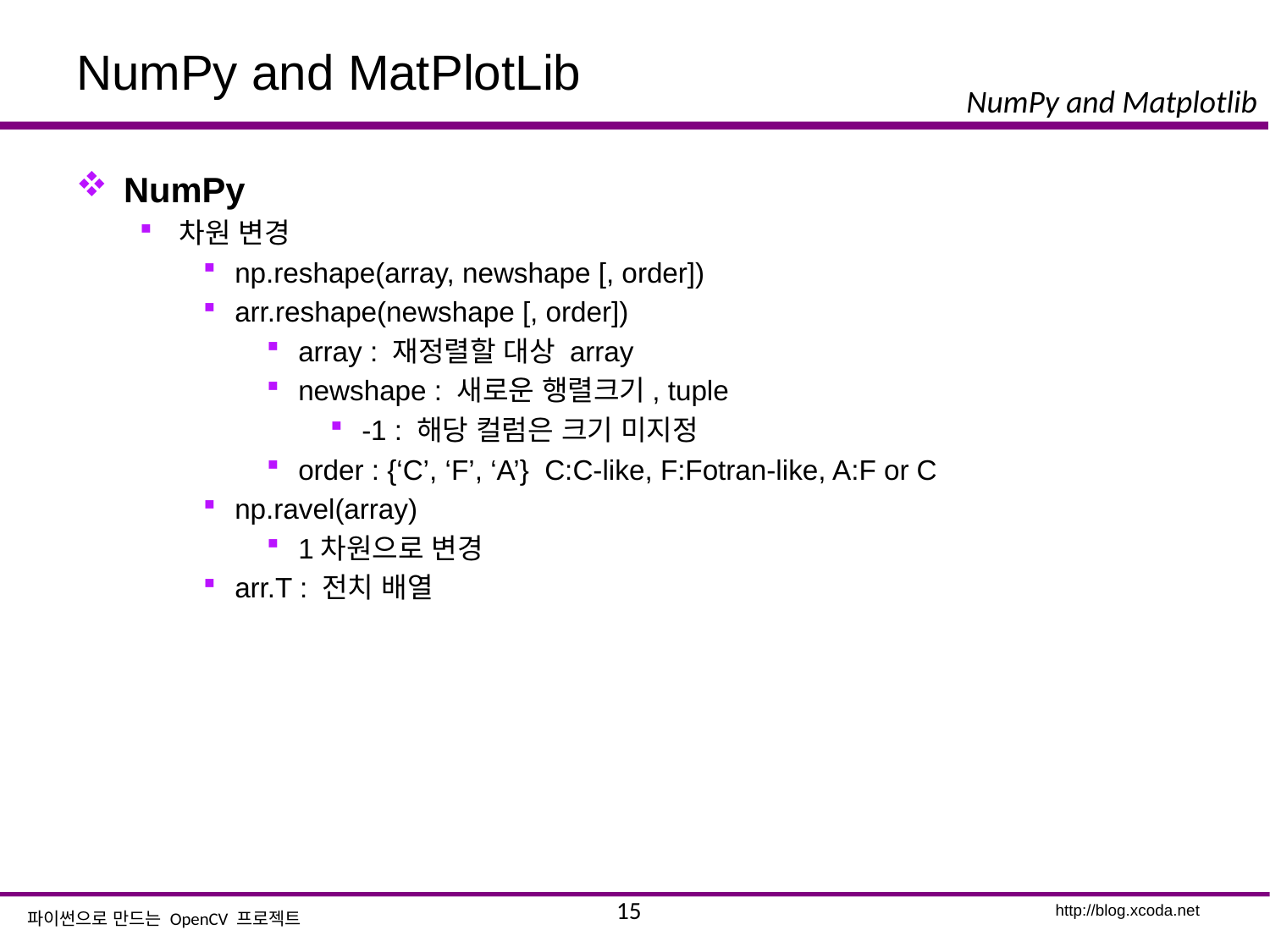

# NumPy and MatPlotLib
NumPy
차원 변경
np.reshape(array, newshape [, order])
arr.reshape(newshape [, order])
array : 재정렬할 대상 array
newshape : 새로운 행렬크기, tuple
-1 : 해당 컬럼은 크기 미지정
order : {‘C’, ‘F’, ‘A’}  C:C-like, F:Fotran-like, A:F or C
np.ravel(array)
1차원으로 변경
arr.T : 전치 배열